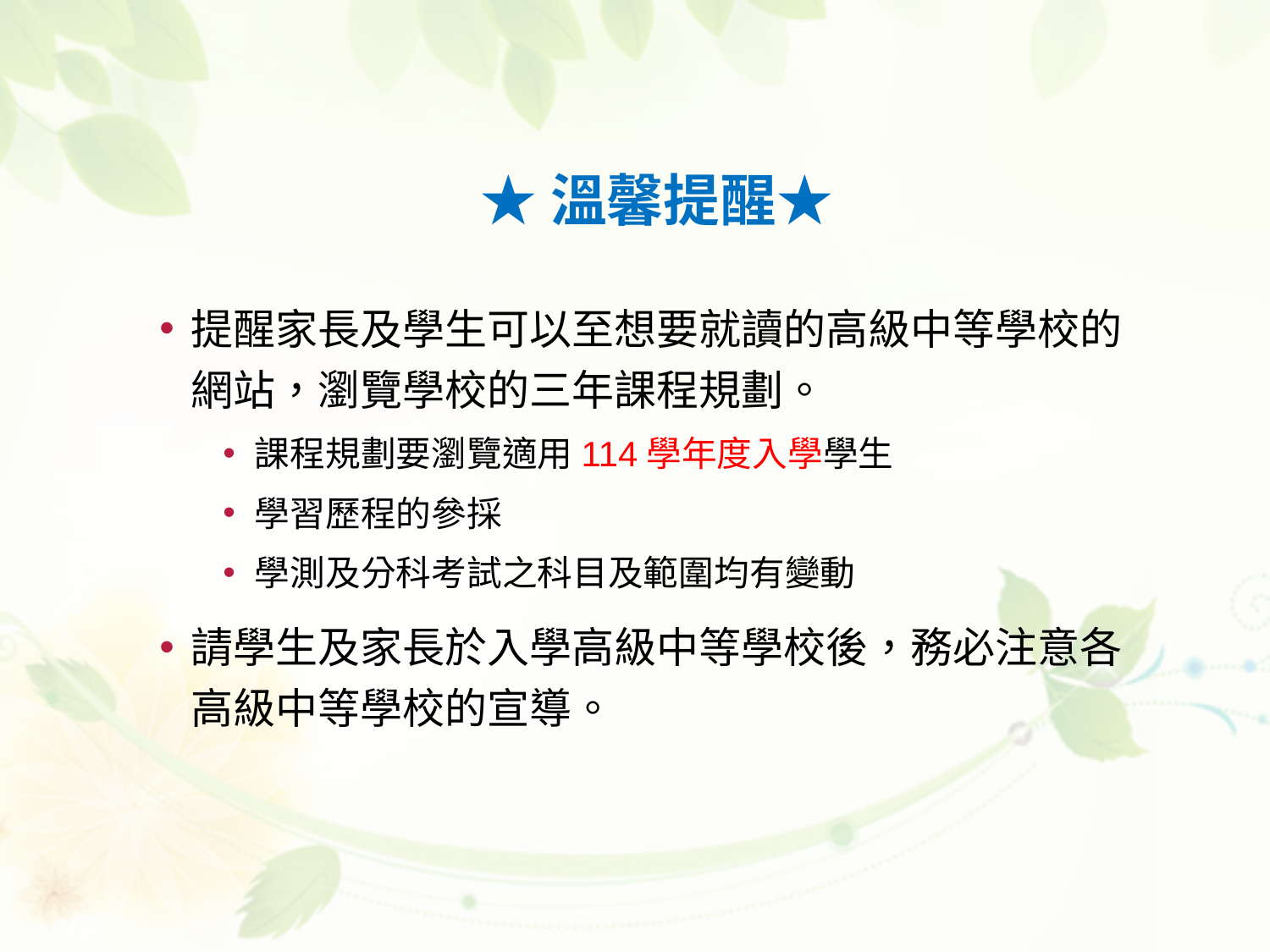

# ★溫馨提醒★
提醒家長及學生可以至想要就讀的高級中等學校的網站，瀏覽學校的三年課程規劃。
課程規劃要瀏覽適用114學年度入學學生
學習歷程的參採
學測及分科考試之科目及範圍均有變動
請學生及家長於入學高級中等學校後，務必注意各高級中等學校的宣導。